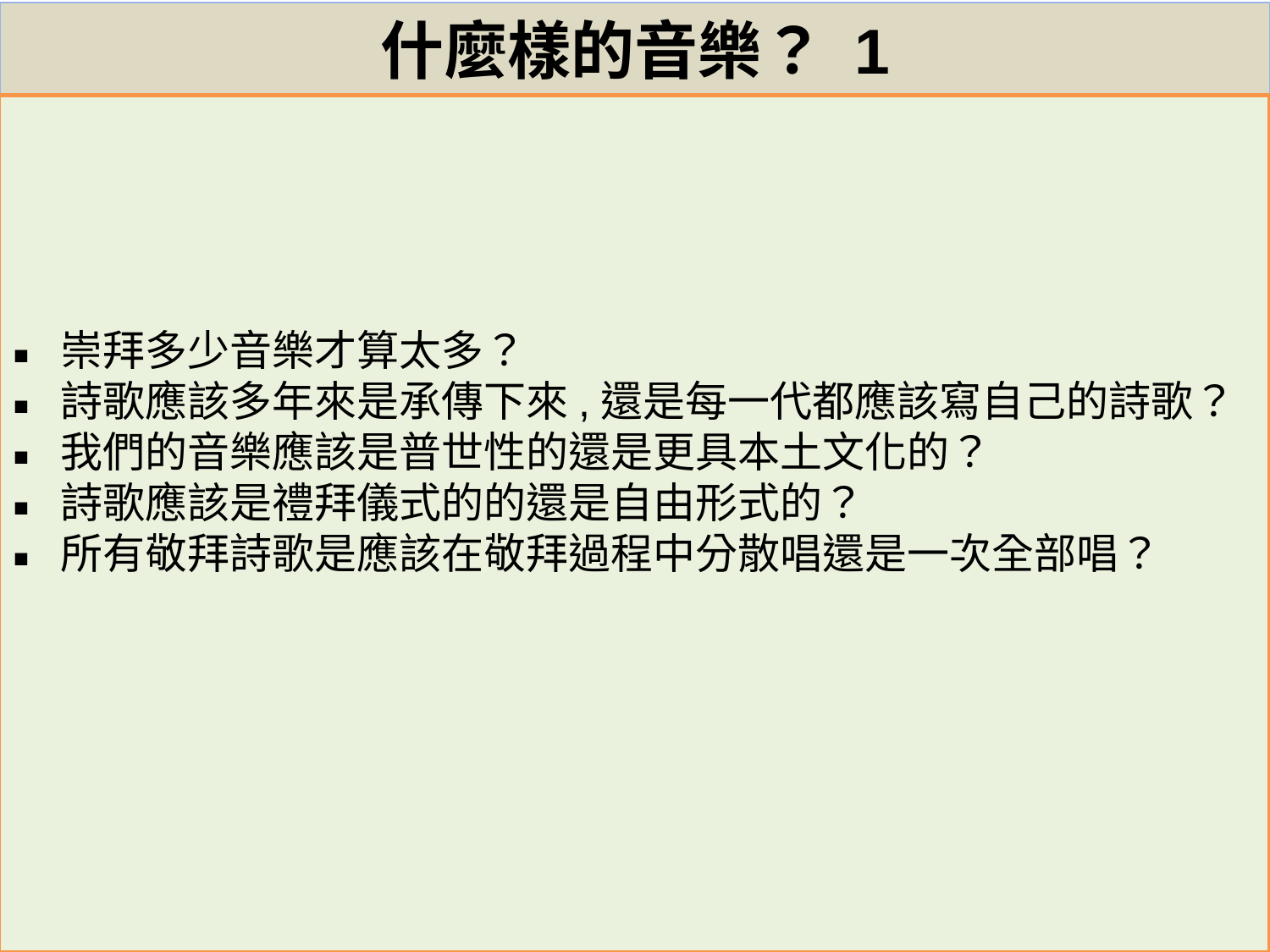

# 什麼樣的音樂？ 1

崇拜多少音樂才算太多？
詩歌應該多年來是承傳下來,還是每一代都應該寫自己的詩歌？
我們的音樂應該是普世性的還是更具本土文化的？
詩歌應該是禮拜儀式的的還是自由形式的？
所有敬拜詩歌是應該在敬拜過程中分散唱還是一次全部唱？